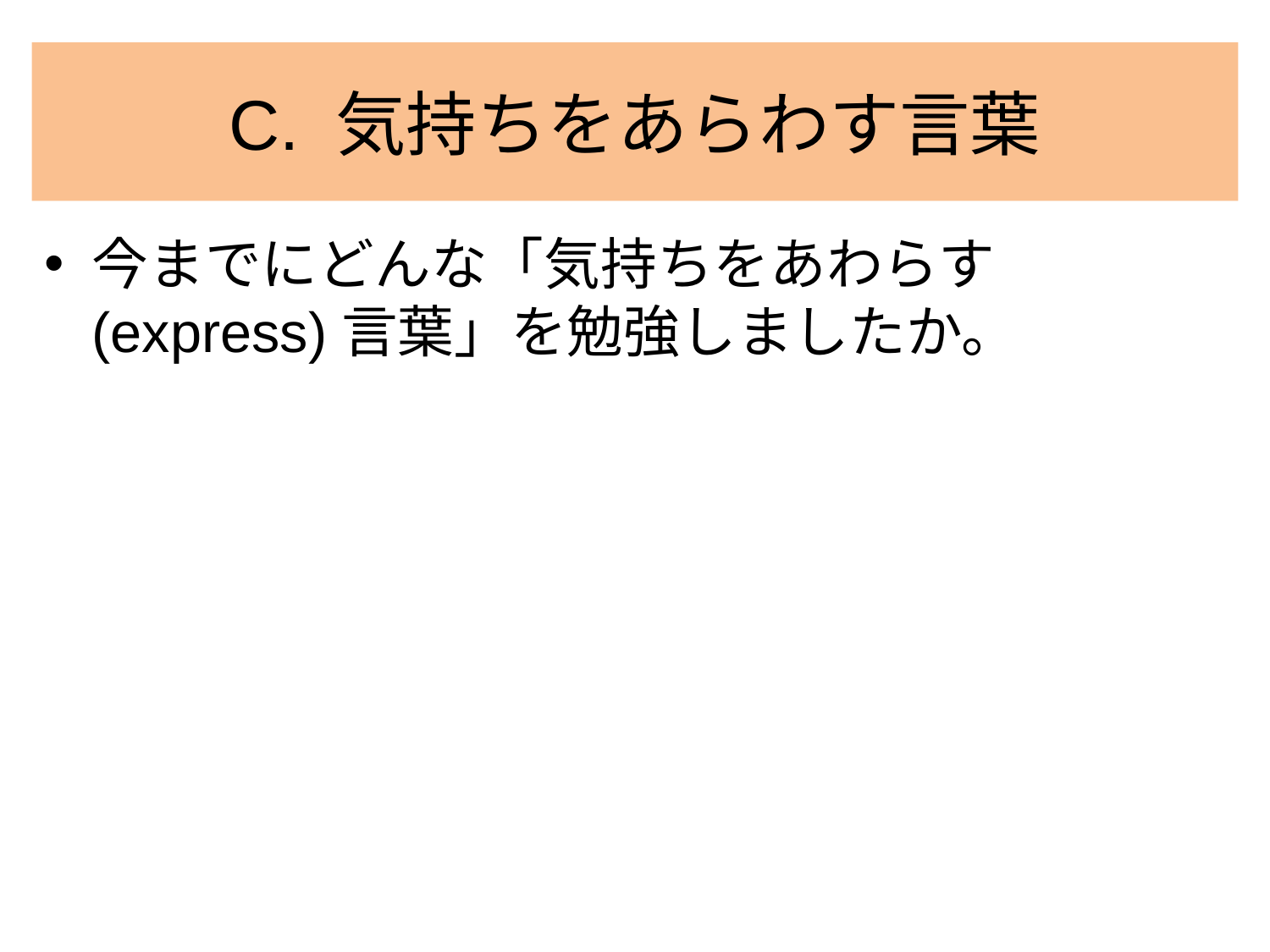

# C. 気持ちをあらわす言葉
今までにどんな「気持ちをあわらす(express)言葉」を勉強しましたか。